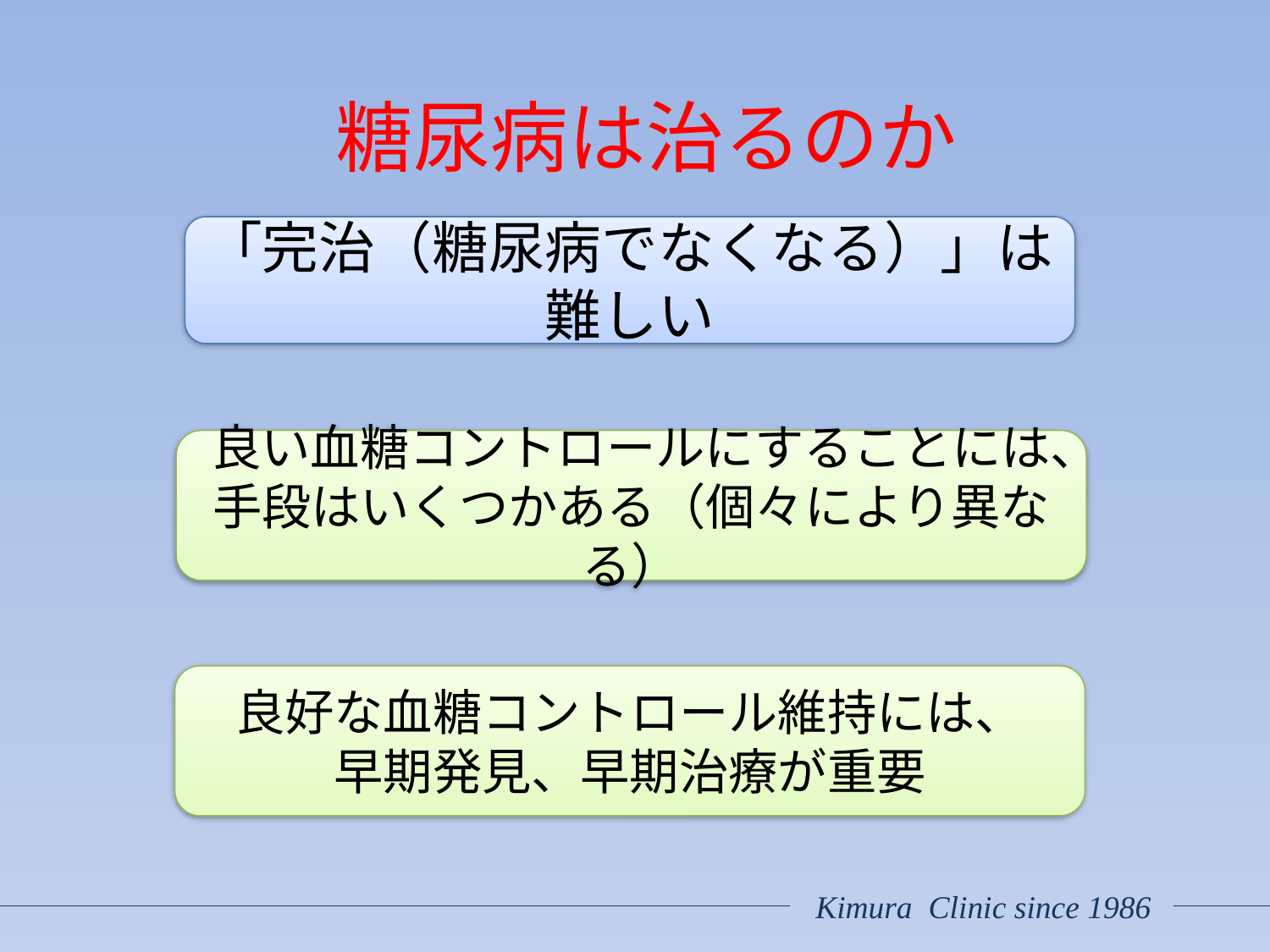

# 糖尿病は治るのか
「完治（糖尿病でなくなる）」は難しい
良い血糖コントロールにすることには、
手段はいくつかある（個々により異なる）
良好な血糖コントロール維持には、
早期発見、早期治療が重要
Kimura  Clinic since 1986